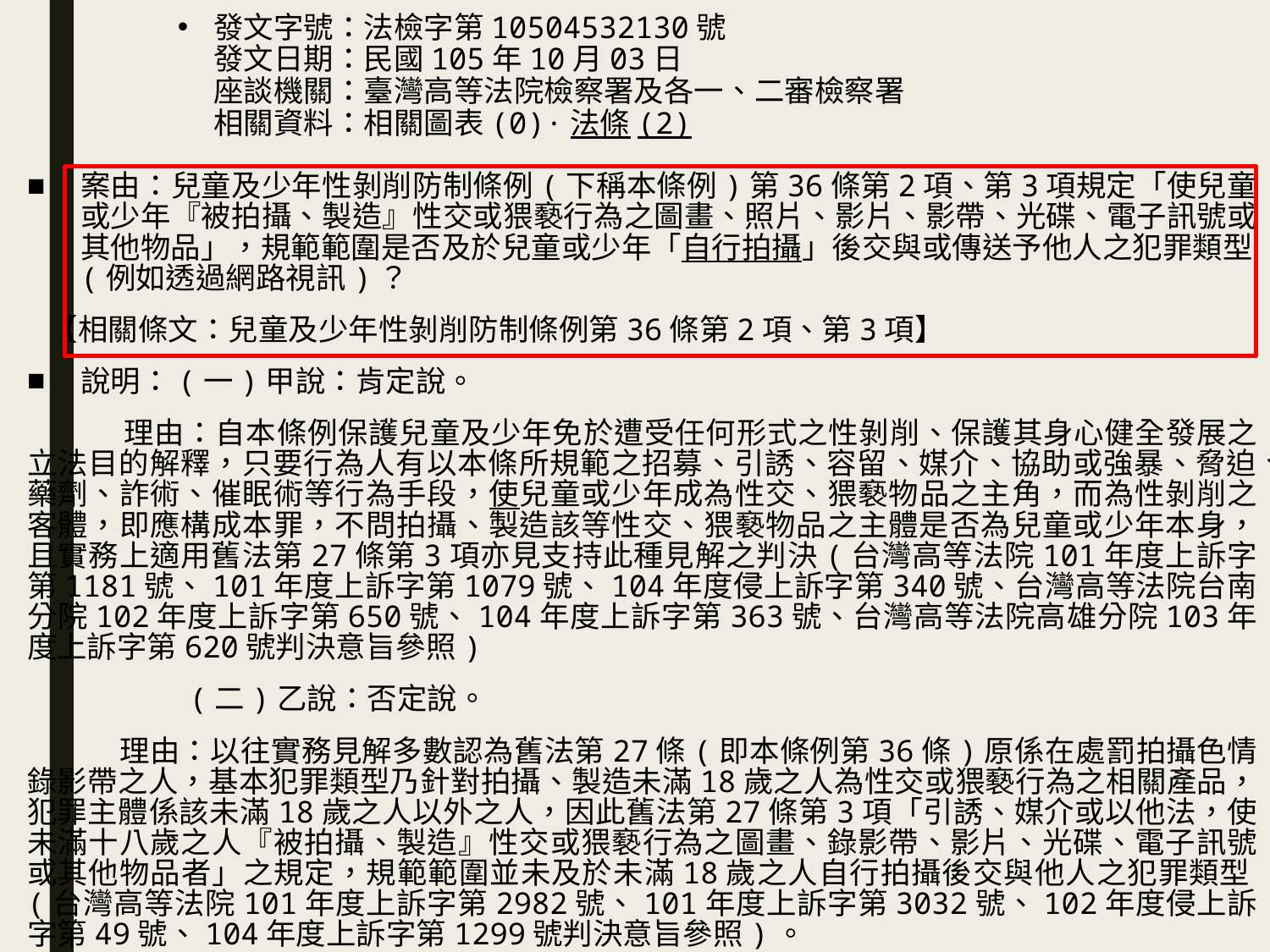

# 發文字號：法檢字第10504532130號 發文日期：民國105年10月03日 座談機關：臺灣高等法院檢察署及各一、二審檢察署 相關資料：相關圖表(0)·法條(2)
案由：兒童及少年性剝削防制條例(下稱本條例)第36條第2項、第3項規定「使兒童或少年『被拍攝、製造』性交或猥褻行為之圖畫、照片、影片、影帶、光碟、電子訊號或其他物品」，規範範圍是否及於兒童或少年「自行拍攝」後交與或傳送予他人之犯罪類型(例如透過網路視訊)？
  【相關條文：兒童及少年性剝削防制條例第36條第2項、第3項】
說明：(一)甲說：肯定說。
            理由：自本條例保護兒童及少年免於遭受任何形式之性剝削、保護其身心健全發展之立法目的解釋，只要行為人有以本條所規範之招募、引誘、容留、媒介、協助或強暴、脅迫、藥劑、詐術、催眠術等行為手段，使兒童或少年成為性交、猥褻物品之主角，而為性剝削之客體，即應構成本罪，不問拍攝、製造該等性交、猥褻物品之主體是否為兒童或少年本身，且實務上適用舊法第27條第3項亦見支持此種見解之判決(台灣高等法院101年度上訴字第1181號、101年度上訴字第1079號、104年度侵上訴字第340號、台灣高等法院台南分院102年度上訴字第650號、104年度上訴字第363號、台灣高等法院高雄分院103年度上訴字第620號判決意旨參照)
         (二)乙說：否定說。
            理由：以往實務見解多數認為舊法第27條(即本條例第36條)原係在處罰拍攝色情錄影帶之人，基本犯罪類型乃針對拍攝、製造未滿18歲之人為性交或猥褻行為之相關產品，犯罪主體係該未滿18歲之人以外之人，因此舊法第27條第3項「引誘、媒介或以他法，使未滿十八歲之人『被拍攝、製造』性交或猥褻行為之圖畫、錄影帶、影片、光碟、電子訊號或其他物品者」之規定，規範範圍並未及於未滿18歲之人自行拍攝後交與他人之犯罪類型(台灣高等法院101年度上訴字第2982號、101年度上訴字第3032號、102年度侵上訴字第49號、104年度上訴字第1299號判決意旨參照)。